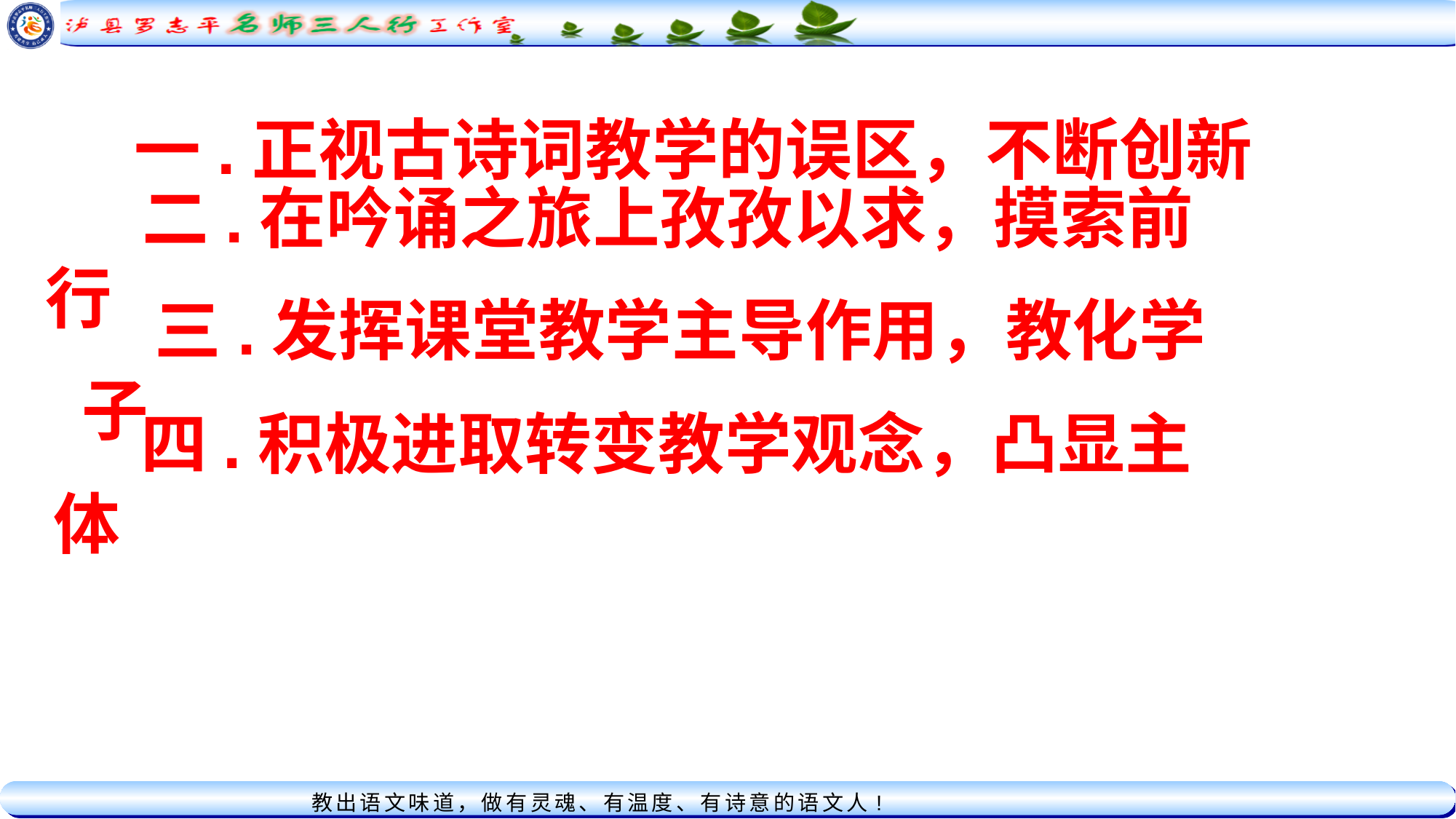

一.正视古诗词教学的误区，不断创新

#
          二.在吟诵之旅上孜孜以求，摸索前行

     三.发挥课堂教学主导作用，教化学子

        四.积极进取转变教学观念，凸显主体